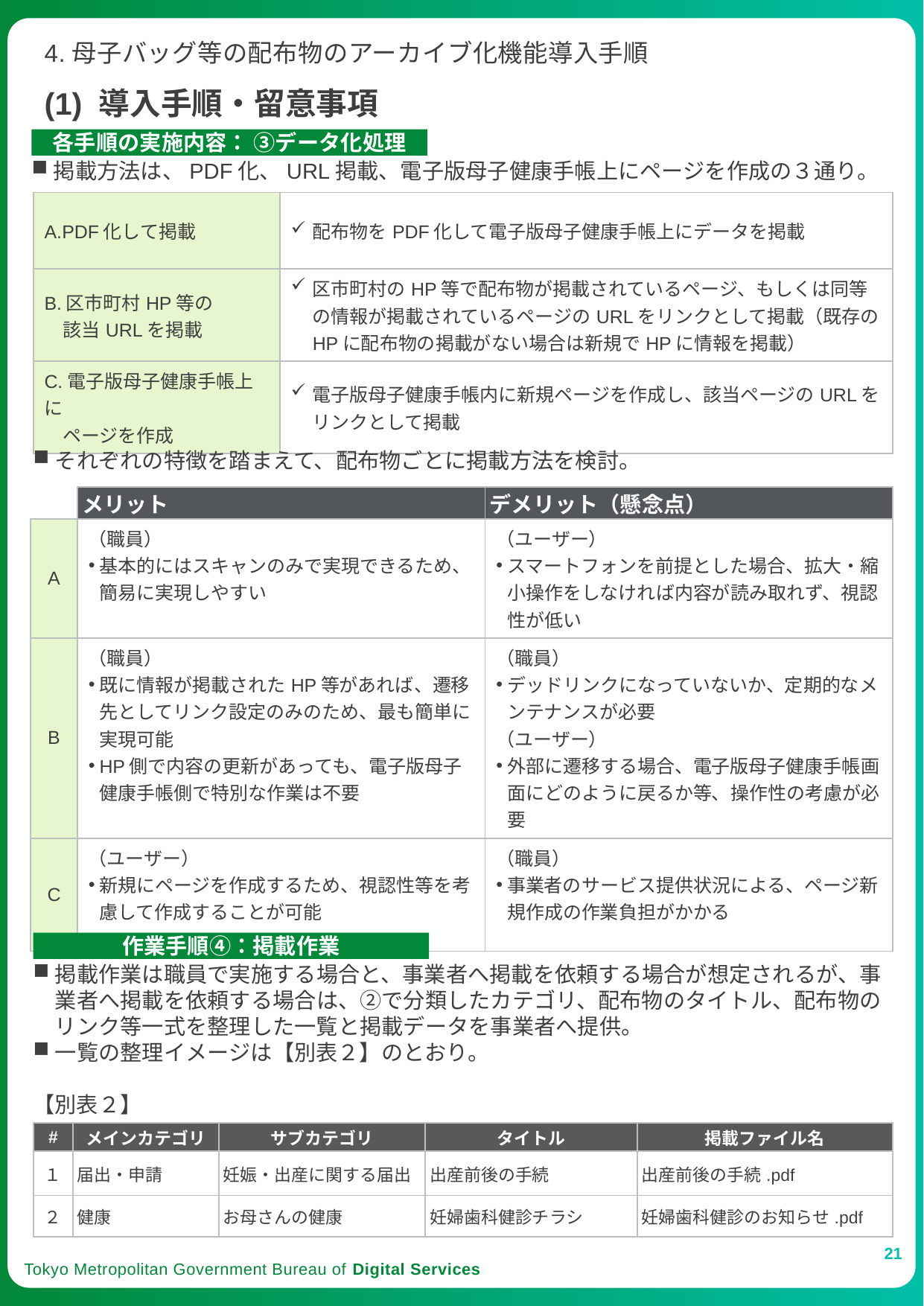

4.母子バッグ等の配布物のアーカイブ化機能導入手順

(1) 導入手順・留意事項
各手順の実施内容： ③データ化処理
掲載方法は、PDF化、URL掲載、電子版母子健康手帳上にページを作成の３通り。

| A.PDF化して掲載 | 配布物をPDF化して電子版母子健康手帳上にデータを掲載 |
| --- | --- |
| B.区市町村HP等の 　該当URLを掲載 | 区市町村のHP等で配布物が掲載されているページ、もしくは同等の情報が掲載されているページのURLをリンクとして掲載（既存のHPに配布物の掲載がない場合は新規でHPに情報を掲載） |
| C.電子版母子健康手帳上に 　ページを作成 | 電子版母子健康手帳内に新規ページを作成し、該当ページのURLをリンクとして掲載 |
それぞれの特徴を踏まえて、配布物ごとに掲載方法を検討。
|  | メリット | デメリット（懸念点） |
| --- | --- | --- |
| A | （職員） 基本的にはスキャンのみで実現できるため、簡易に実現しやすい | （ユーザー） スマートフォンを前提とした場合、拡大・縮小操作をしなければ内容が読み取れず、視認性が低い |
| B | （職員） 既に情報が掲載されたHP等があれば、遷移先としてリンク設定のみのため、最も簡単に実現可能 HP側で内容の更新があっても、電子版母子健康手帳側で特別な作業は不要 | （職員） デッドリンクになっていないか、定期的なメンテナンスが必要 （ユーザー） 外部に遷移する場合、電子版母子健康手帳画面にどのように戻るか等、操作性の考慮が必要 |
| C | （ユーザー） 新規にページを作成するため、視認性等を考慮して作成することが可能 | （職員） 事業者のサービス提供状況による、ページ新規作成の作業負担がかかる |
作業手順④：掲載作業
掲載作業は職員で実施する場合と、事業者へ掲載を依頼する場合が想定されるが、事業者へ掲載を依頼する場合は、②で分類したカテゴリ、配布物のタイトル、配布物のリンク等一式を整理した一覧と掲載データを事業者へ提供。
一覧の整理イメージは【別表２】のとおり。
【別表２】
| # | メインカテゴリ | サブカテゴリ | タイトル | 掲載ファイル名 |
| --- | --- | --- | --- | --- |
| １ | 届出・申請 | 妊娠・出産に関する届出 | 出産前後の手続 | 出産前後の手続.pdf |
| ２ | 健康 | お母さんの健康 | 妊婦歯科健診チラシ | 妊婦歯科健診のお知らせ.pdf |
21